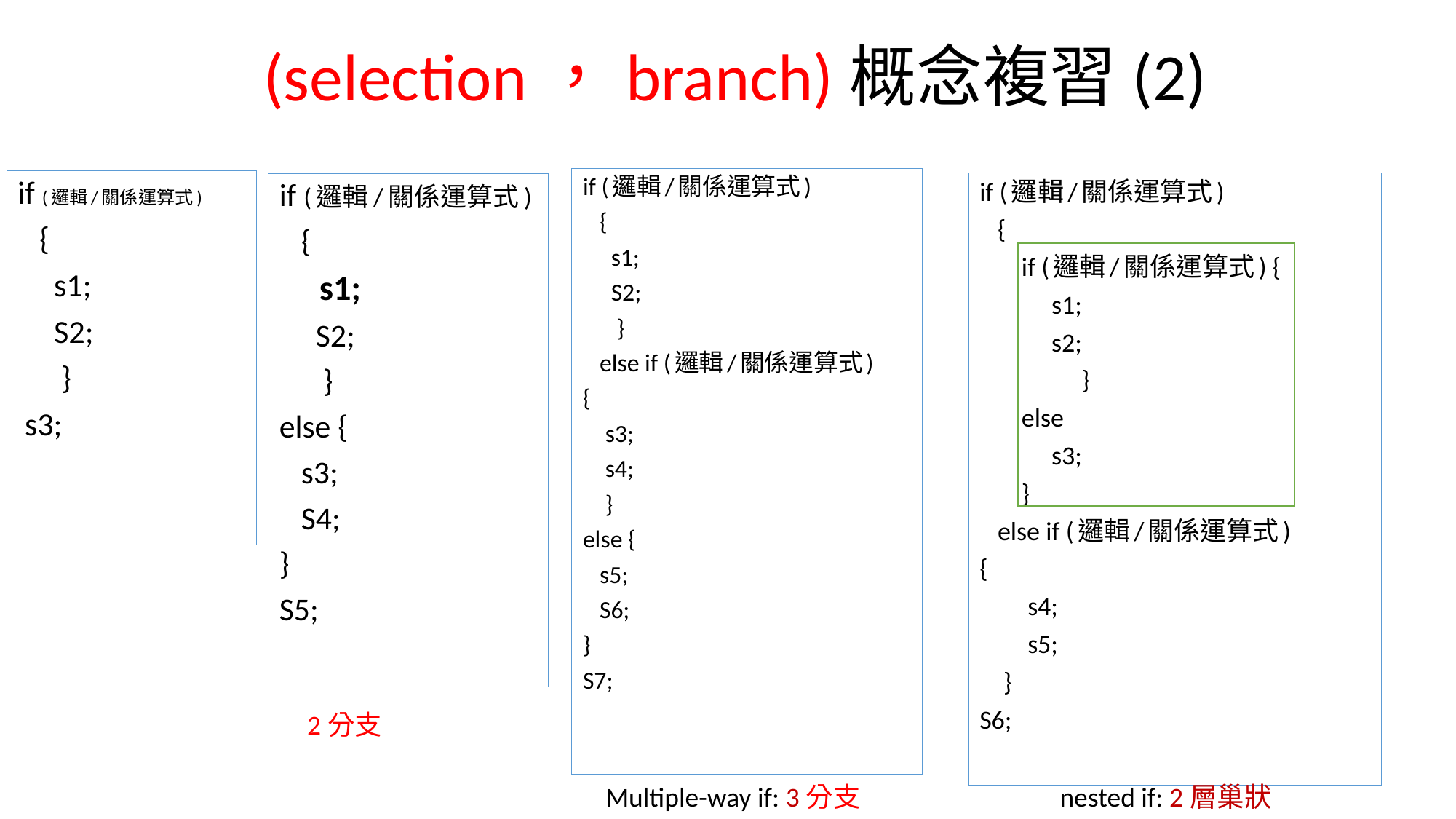

# (selection，branch)概念複習(2)
if (邏輯/關係運算式)
   {
     s1;
     S2;
      }
   else if (邏輯/關係運算式)
{
    s3;
    s4;
    }
else {
   s5;
   S6;
}
S7;

if (邏輯/關係運算式)
   {
     s1;
     S2;
      }
 s3;

if (邏輯/關係運算式)
   {
       if (邏輯/關係運算式) {
            s1;
            s2;
                 }
       else
            s3;
       }
   else if (邏輯/關係運算式)
{
        s4;
        s5;
    }
S6;

if (邏輯/關係運算式)
   {
     s1;
     S2;
      }
else {
   s3;
   S4;
}
S5;

2分支
Multiple-way if: 3分支

nested if: 2層巢狀